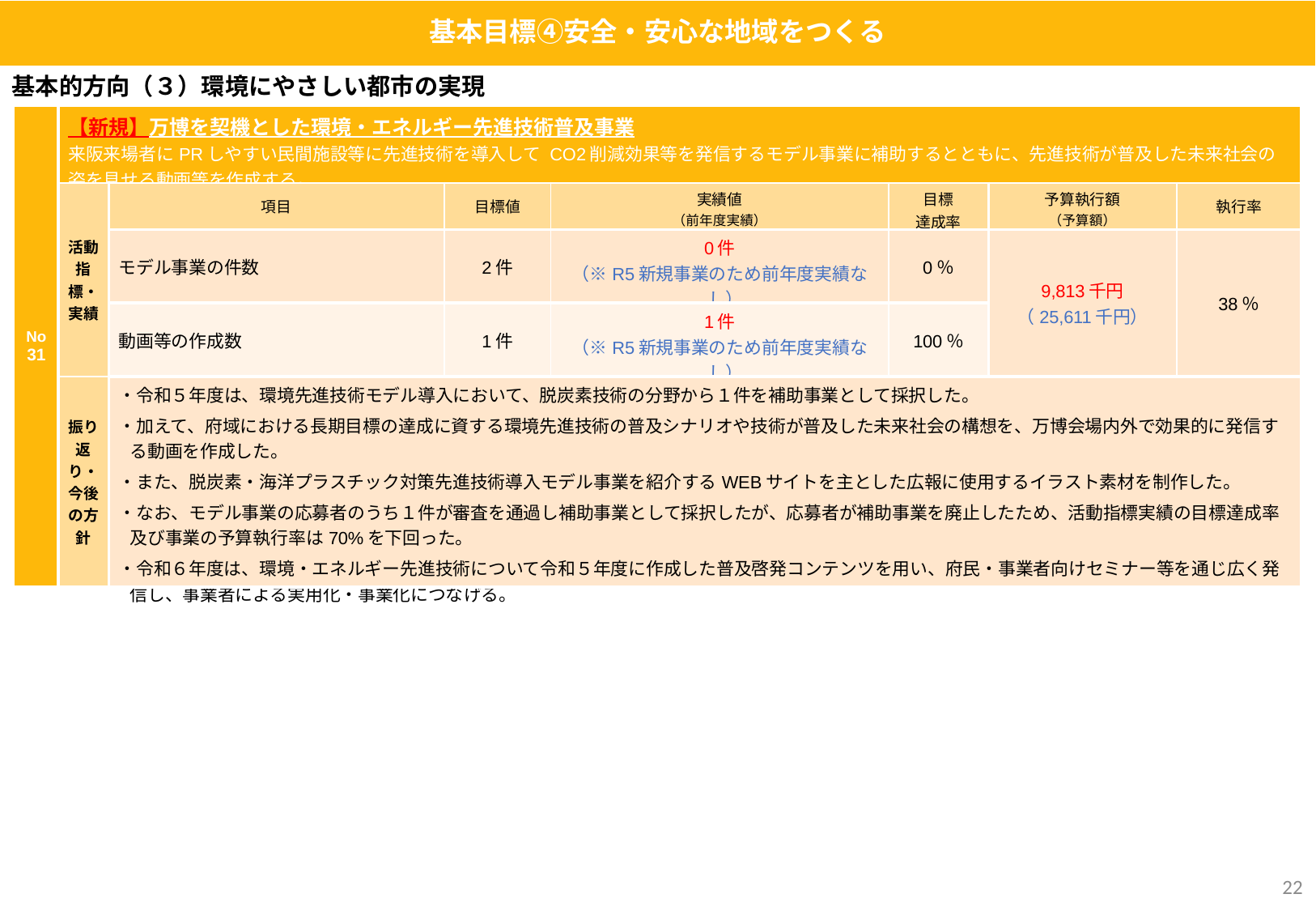

基本目標④安全・安心な地域をつくる
基本的方向（３）環境にやさしい都市の実現
| No31 | 【新規】万博を契機とした環境・エネルギー先進技術普及事業 来阪来場者にPRしやすい民間施設等に先進技術を導入して CO2削減効果等を発信するモデル事業に補助するとともに、先進技術が普及した未来社会の姿を見せる動画等を作成する。 |  |  |  |  |  |  |
| --- | --- | --- | --- | --- | --- | --- | --- |
|  | 活動指標・実績 | 項目 | 目標値 | 実績値 （前年度実績） | 目標 達成率 | 予算執行額 （予算額） | 執行率 |
|  |  | モデル事業の件数 | 2件 | 0件 （※R5新規事業のため前年度実績なし） | 0％ | 9,813千円 （25,611千円） | 38％ |
|  |  | 動画等の作成数 | 1件 | 1件 （※R5新規事業のため前年度実績なし） | 100％ |  |  |
|  | 振り返り・今後の方針 | ・令和５年度は、環境先進技術モデル導入において、脱炭素技術の分野から１件を補助事業として採択した。 ・加えて、府域における長期目標の達成に資する環境先進技術の普及シナリオや技術が普及した未来社会の構想を、万博会場内外で効果的に発信する動画を作成した。 ・また、脱炭素・海洋プラスチック対策先進技術導入モデル事業を紹介するWEBサイトを主とした広報に使用するイラスト素材を制作した。 ・なお、モデル事業の応募者のうち１件が審査を通過し補助事業として採択したが、応募者が補助事業を廃止したため、活動指標実績の目標達成率及び事業の予算執行率は70%を下回った。 ・令和６年度は、環境・エネルギー先進技術について令和５年度に作成した普及啓発コンテンツを用い、府民・事業者向けセミナー等を通じ広く発信し、事業者による実用化・事業化につなげる。 |  |  |  |  |  |
22